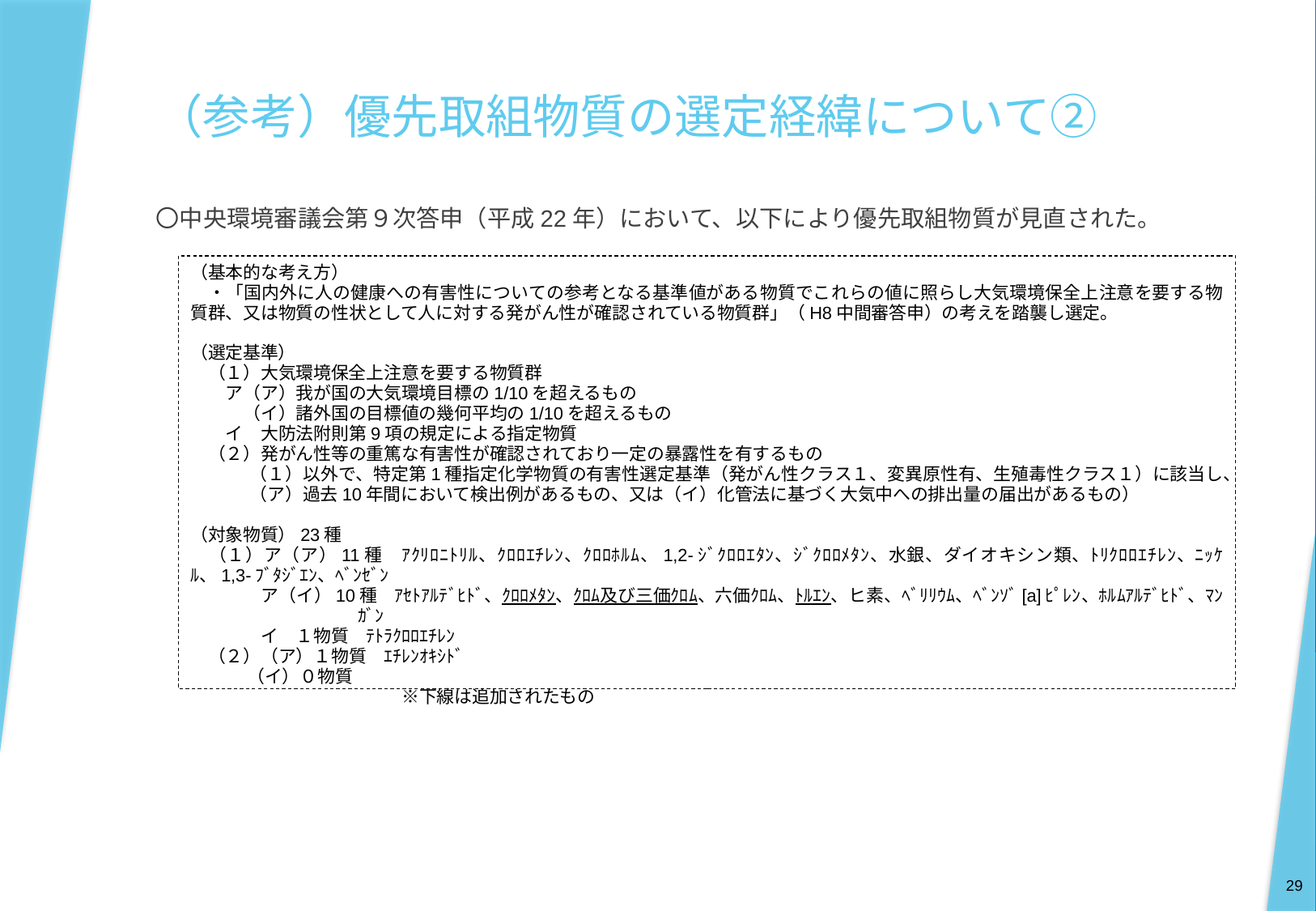

（参考）優先取組物質の選定経緯について②
〇中央環境審議会第９次答申（平成22年）において、以下により優先取組物質が見直された。

（基本的な考え方）
　・「国内外に人の健康への有害性についての参考となる基準値がある物質でこれらの値に照らし大気環境保全上注意を要する物質群、又は物質の性状として人に対する発がん性が確認されている物質群」（H8中間審答申）の考えを踏襲し選定。

（選定基準）
　（１）大気環境保全上注意を要する物質群
　　ア（ア）我が国の大気環境目標の1/10を超えるもの
　　　（イ）諸外国の目標値の幾何平均の1/10を超えるもの
　　イ　大防法附則第9項の規定による指定物質
　（２）発がん性等の重篤な有害性が確認されており一定の暴露性を有するもの
　　（１）以外で、特定第1種指定化学物質の有害性選定基準（発がん性クラス１、変異原性有、生殖毒性クラス１）に該当し、（ア）過去10年間において検出例があるもの、又は（イ）化管法に基づく大気中への排出量の届出があるもの）

（対象物質）23種
　（１）ア（ア）11種　ｱｸﾘﾛﾆﾄﾘﾙ、ｸﾛﾛｴﾁﾚﾝ、ｸﾛﾛﾎﾙﾑ、1,2-ｼﾞｸﾛﾛｴﾀﾝ、ｼﾞｸﾛﾛﾒﾀﾝ、水銀、ダイオキシン類、ﾄﾘｸﾛﾛｴﾁﾚﾝ、ﾆｯｹﾙ、1,3-ﾌﾞﾀｼﾞｴﾝ、ﾍﾞﾝｾﾞﾝ
　　　　ア（イ）10種　ｱｾﾄｱﾙﾃﾞﾋﾄﾞ、ｸﾛﾛﾒﾀﾝ、ｸﾛﾑ及び三価ｸﾛﾑ、六価ｸﾛﾑ、ﾄﾙｴﾝ、ヒ素、ﾍﾞﾘﾘｳﾑ、ﾍﾞﾝｿﾞ[a]ﾋﾟﾚﾝ、ﾎﾙﾑｱﾙﾃﾞﾋﾄﾞ、ﾏﾝｶﾞﾝ
　　　　イ　１物質　ﾃﾄﾗｸﾛﾛｴﾁﾚﾝ
　（２）（ア）１物質　ｴﾁﾚﾝｵｷｼﾄﾞ
　　　 （イ）０物質
　　　　　　　　　　　　※下線は追加されたもの

29